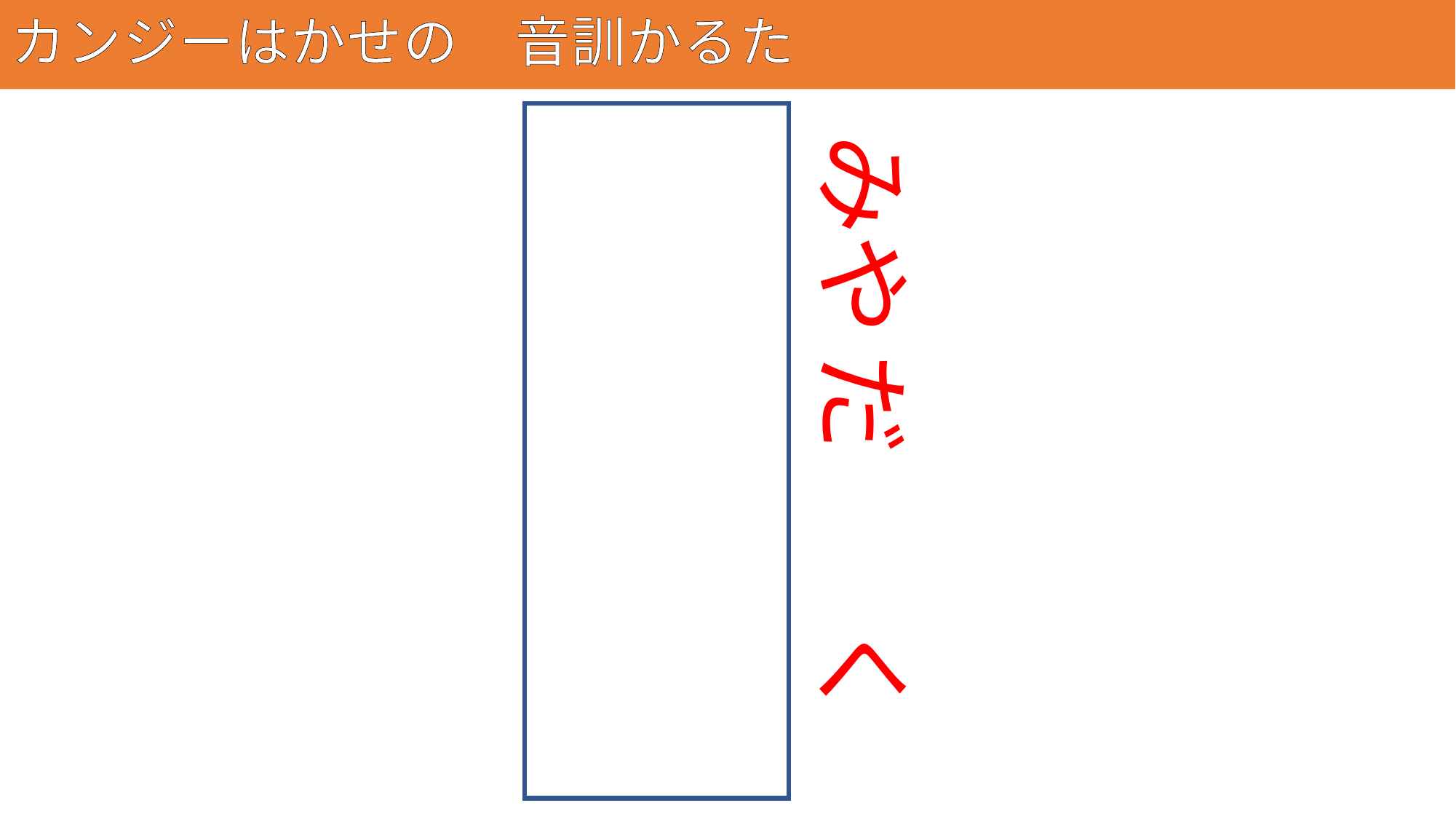

# カンジーはかせの　音訓かるた
81

宮大工
みや
だい
く